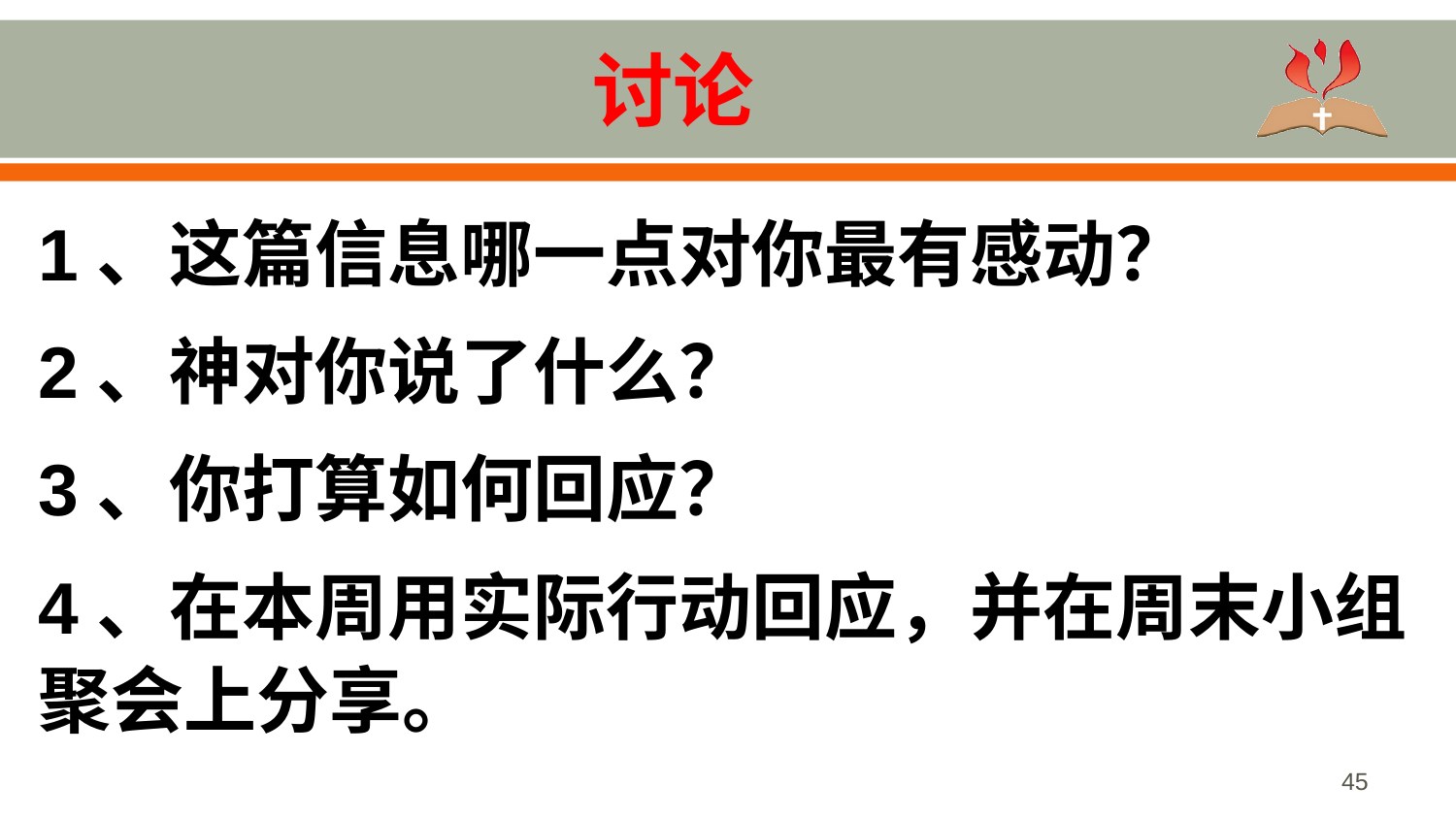

# 讨论
1、这篇信息哪一点对你最有感动？
2、神对你说了什么？
3、你打算如何回应？
4、在本周用实际行动回应，并在周末小组聚会上分享。

45